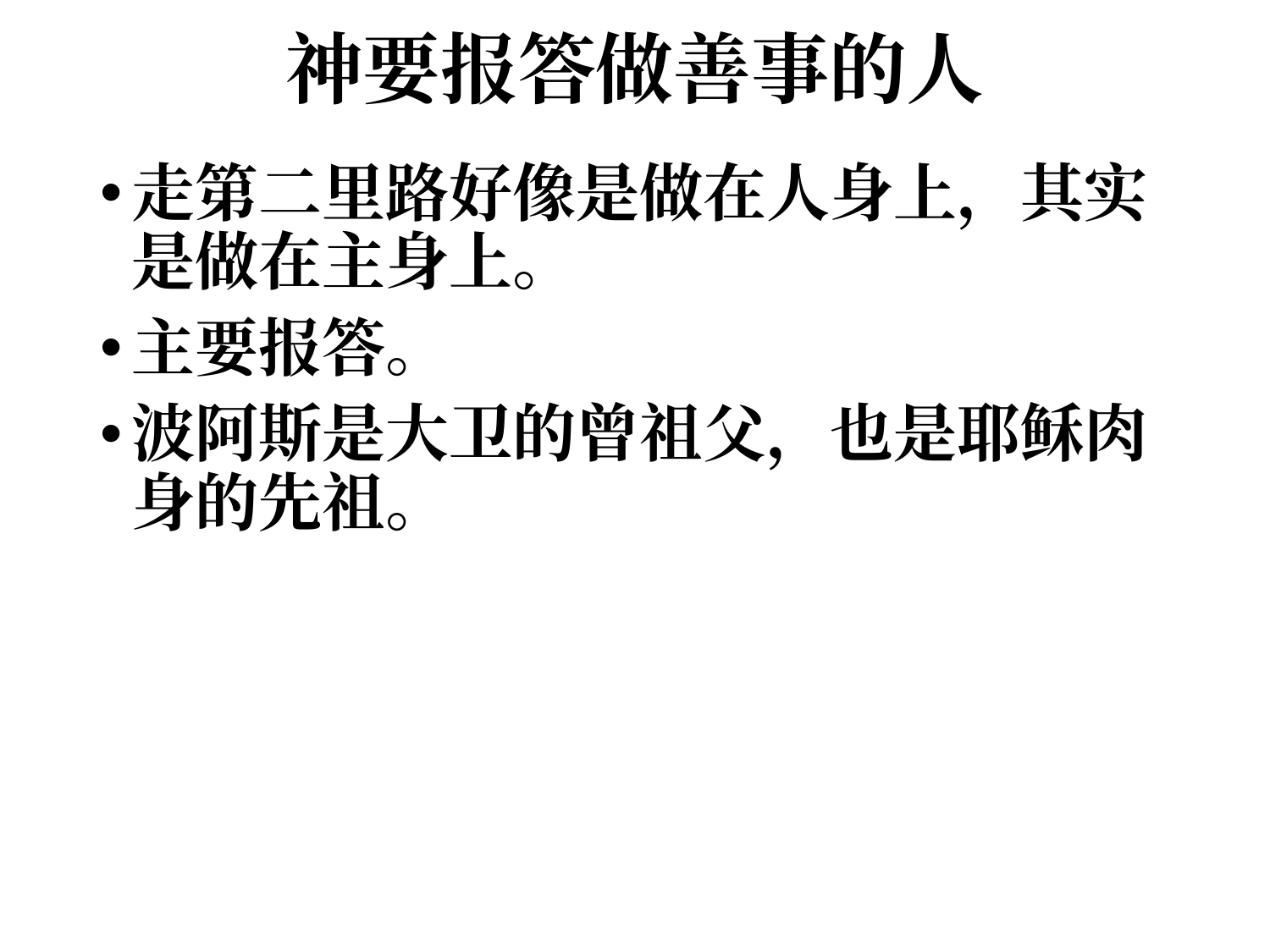

# 神要报答做善事的人
走第二里路好像是做在人身上，其实是做在主身上。
主要报答。
波阿斯是大卫的曾祖父，也是耶稣肉身的先祖。